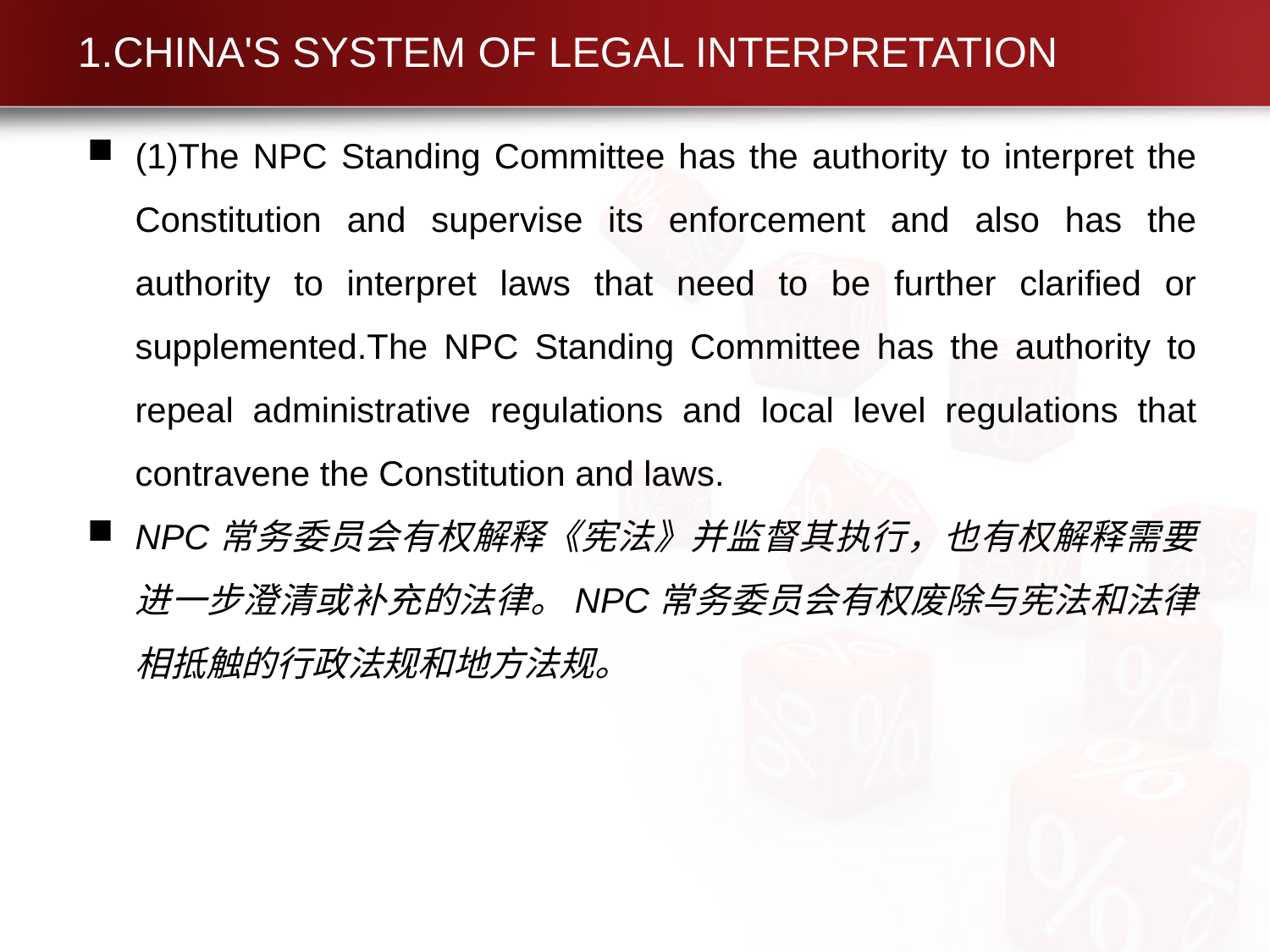

# 1.CHINA'S SYSTEM OF LEGAL INTERPRETATION
(1)The NPC Standing Committee has the authority to interpret the Constitution and supervise its enforcement and also has the authority to interpret laws that need to be further clarified or supplemented.The NPC Standing Committee has the authority to repeal administrative regulations and local level regulations that contravene the Constitution and laws.
NPC常务委员会有权解释《宪法》并监督其执行，也有权解释需要进一步澄清或补充的法律。NPC常务委员会有权废除与宪法和法律相抵触的行政法规和地方法规。